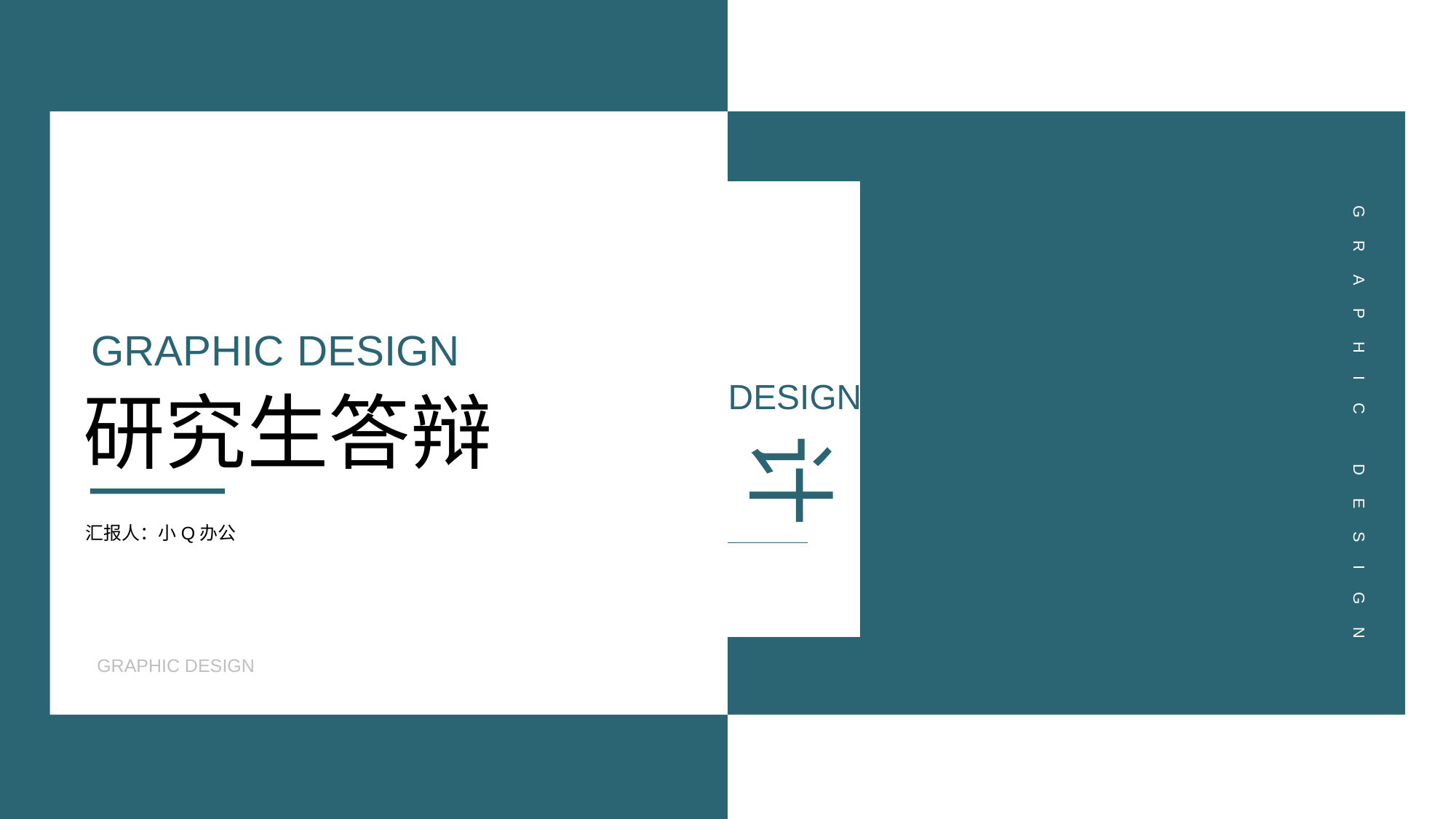

GRAPHIC
GRAPHIC DESIGN
设
DESIGN
研究生答辩
GRAPHIC DESIGN
计

汇报人：小Q办公
GRAPHIC DESIGN